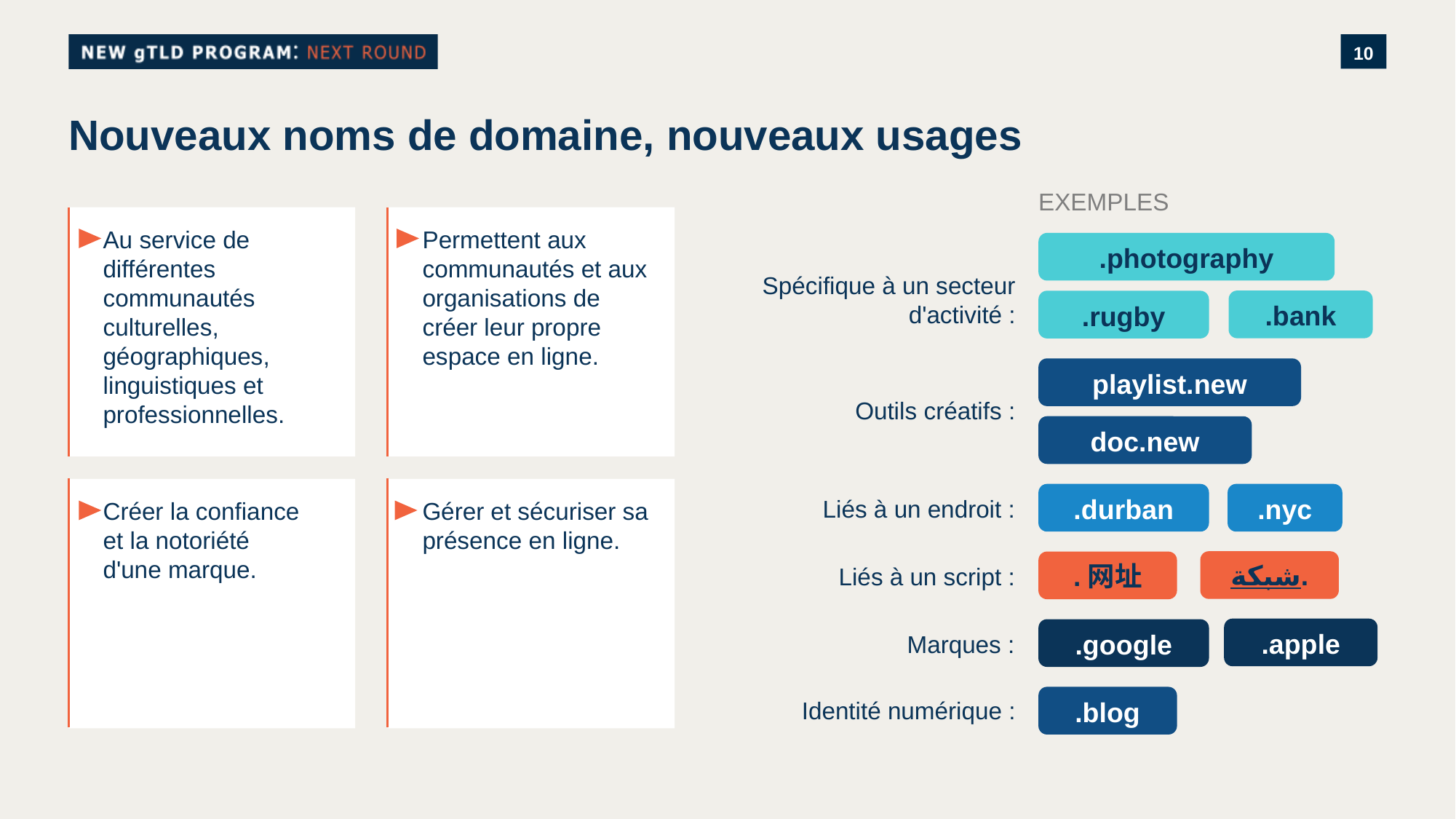

# Nouveaux noms de domaine, nouveaux usages
EXEMPLES
Au service de différentes communautés culturelles, géographiques, linguistiques et professionnelles.
Permettent aux communautés et aux organisations de créer leur propre espace en ligne.

.photography
Spécifique à un secteur d'activité :
.bank
.rugby
playlist.new
Outils créatifs :
doc.new
Créer la confiance et la notoriété d'une marque.
Gérer et sécuriser sa présence en ligne.
.durban
.nyc
Liés à un endroit :

شبكة.
.网址
Liés à un script :
.apple
.google
Marques :
.blog
Identité numérique :